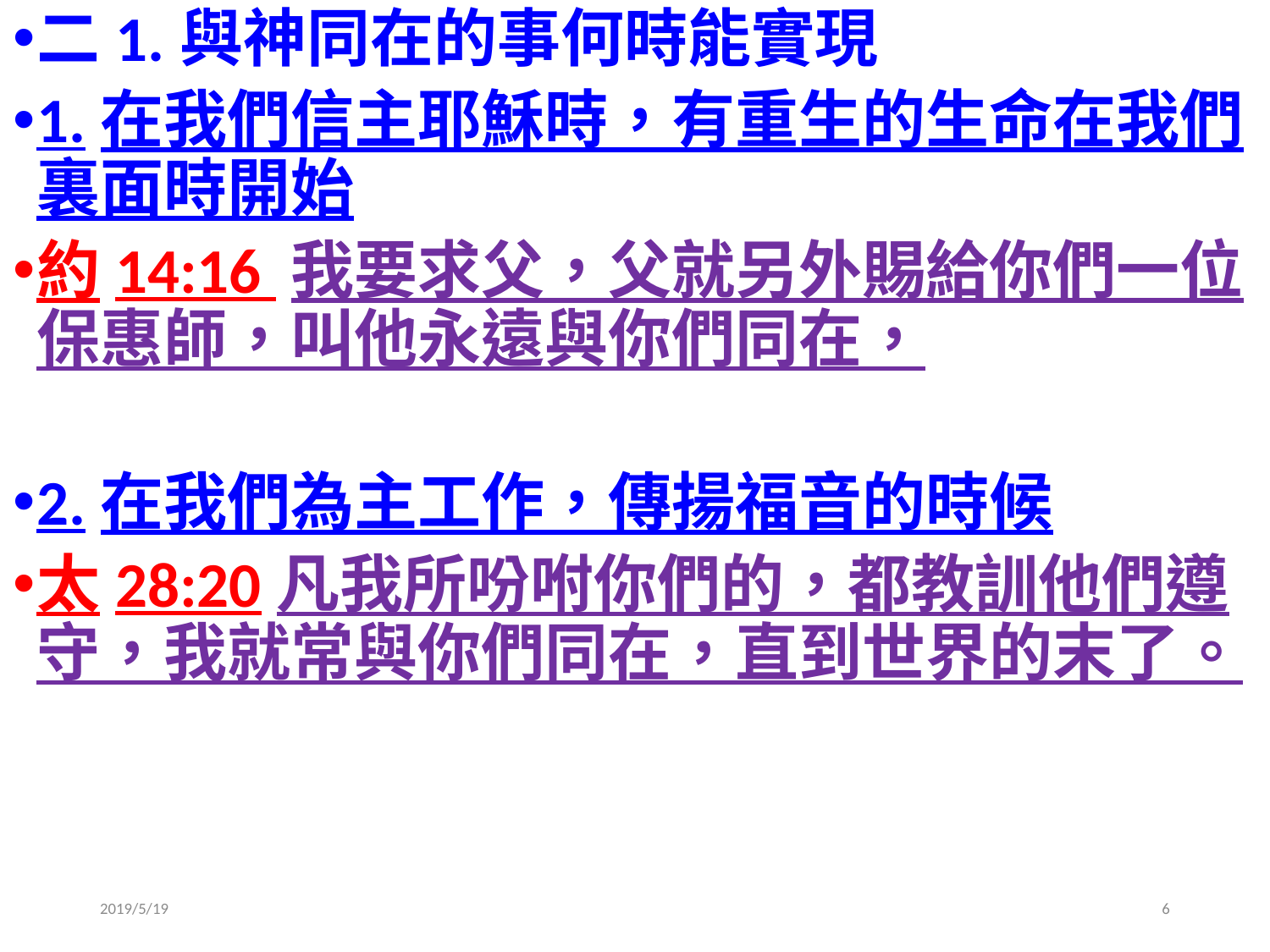

二1.與神同在的事何時能實現
1.在我們信主耶穌時，有重生的生命在我們裏面時開始
約14:16 我要求父，父就另外賜給你們一位保惠師，叫他永遠與你們同在，

2.在我們為主工作，傳揚福音的時候
太28:20凡我所吩咐你們的，都教訓他們遵守，我就常與你們同在，直到世界的末了。

2019/5/19
6